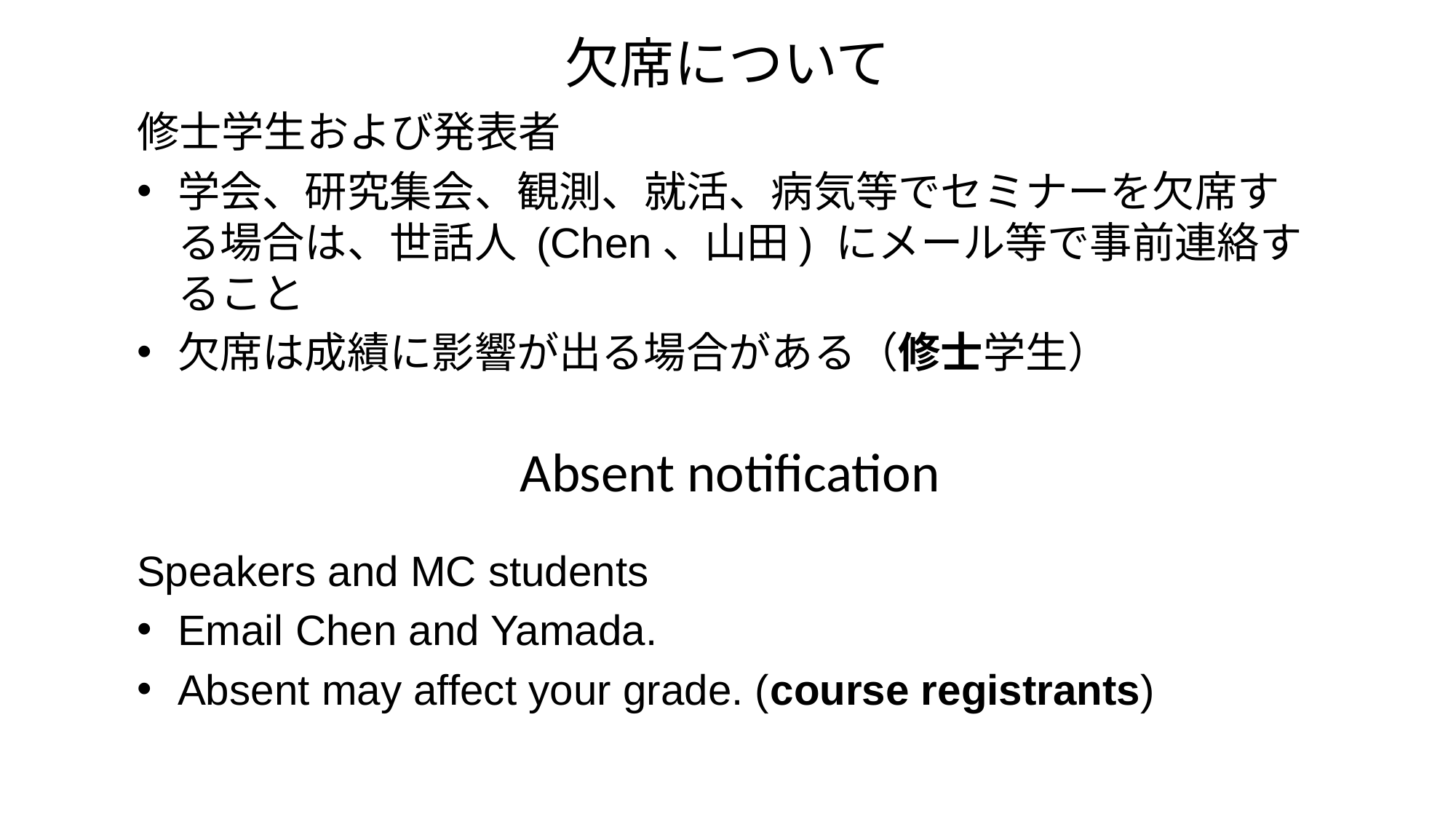

# 欠席について
修士学生および発表者
学会、研究集会、観測、就活、病気等でセミナーを欠席する場合は、世話人 (Chen、山田) にメール等で事前連絡すること
欠席は成績に影響が出る場合がある（修士学生）
Absent notification
Speakers and MC students
Email Chen and Yamada.
Absent may affect your grade. (course registrants)